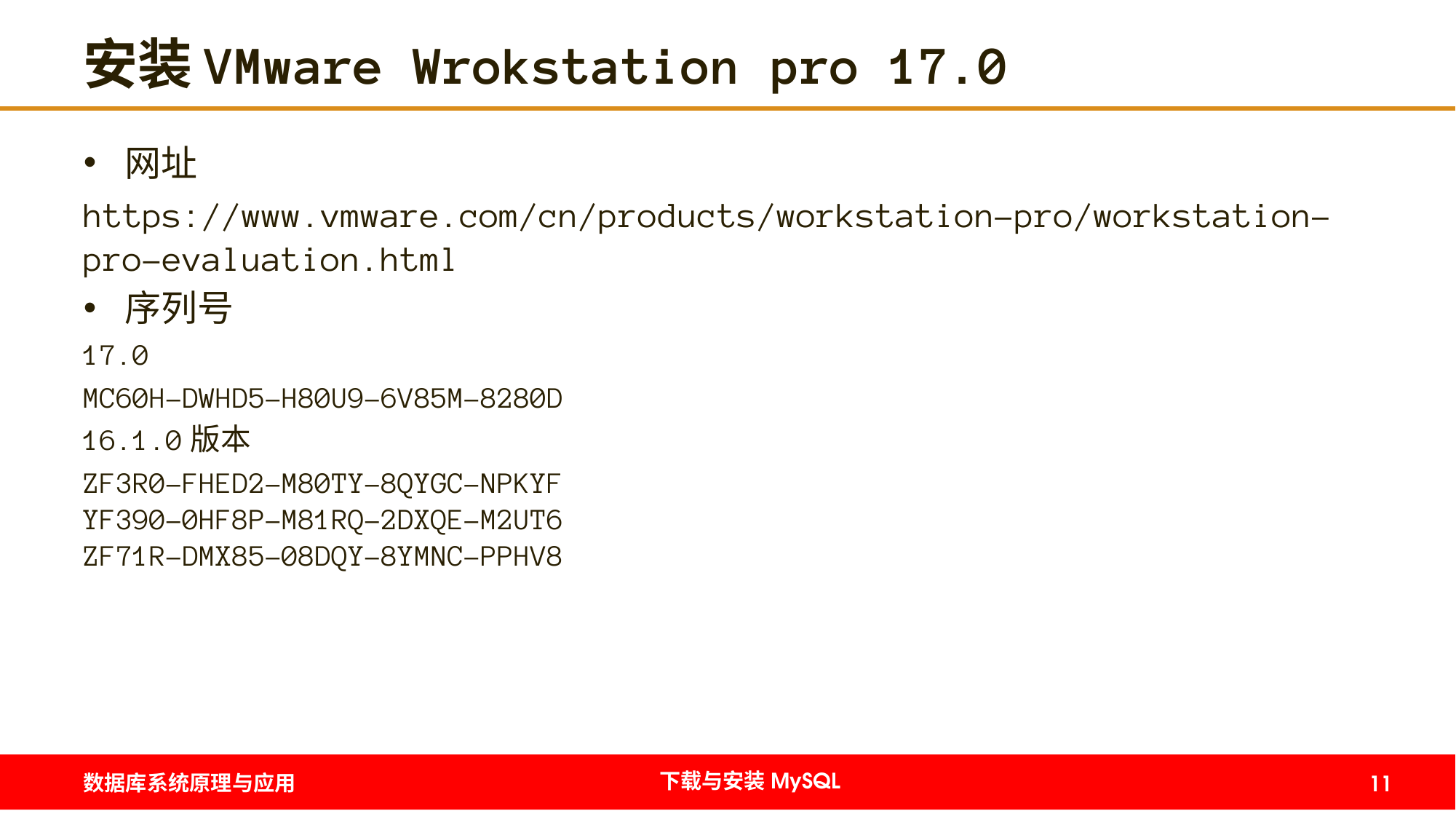

# 安装VMware Wrokstation pro 17.0
网址
https://www.vmware.com/cn/products/workstation-pro/workstation-pro-evaluation.html
序列号
17.0
MC60H-DWHD5-H80U9-6V85M-8280D
16.1.0版本
ZF3R0-FHED2-M80TY-8QYGC-NPKYF
YF390-0HF8P-M81RQ-2DXQE-M2UT6
ZF71R-DMX85-08DQY-8YMNC-PPHV8